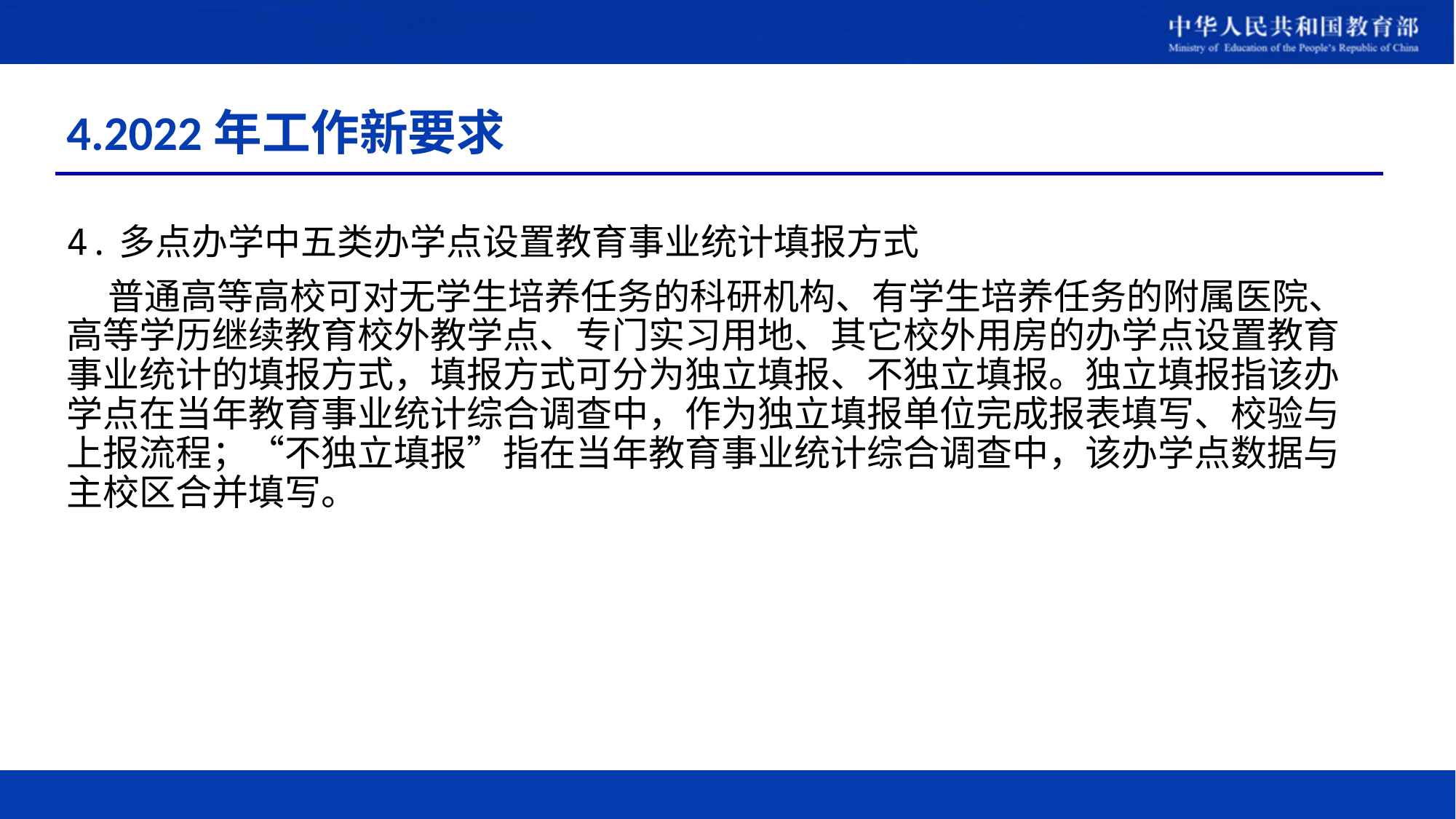

# 4.2022年工作新要求
4.多点办学中五类办学点设置教育事业统计填报方式
    普通高等高校可对无学生培养任务的科研机构、有学生培养任务的附属医院、高等学历继续教育校外教学点、专门实习用地、其它校外用房的办学点设置教育事业统计的填报方式，填报方式可分为独立填报、不独立填报。独立填报指该办学点在当年教育事业统计综合调查中，作为独立填报单位完成报表填写、校验与上报流程；“不独立填报”指在当年教育事业统计综合调查中，该办学点数据与主校区合并填写。
30